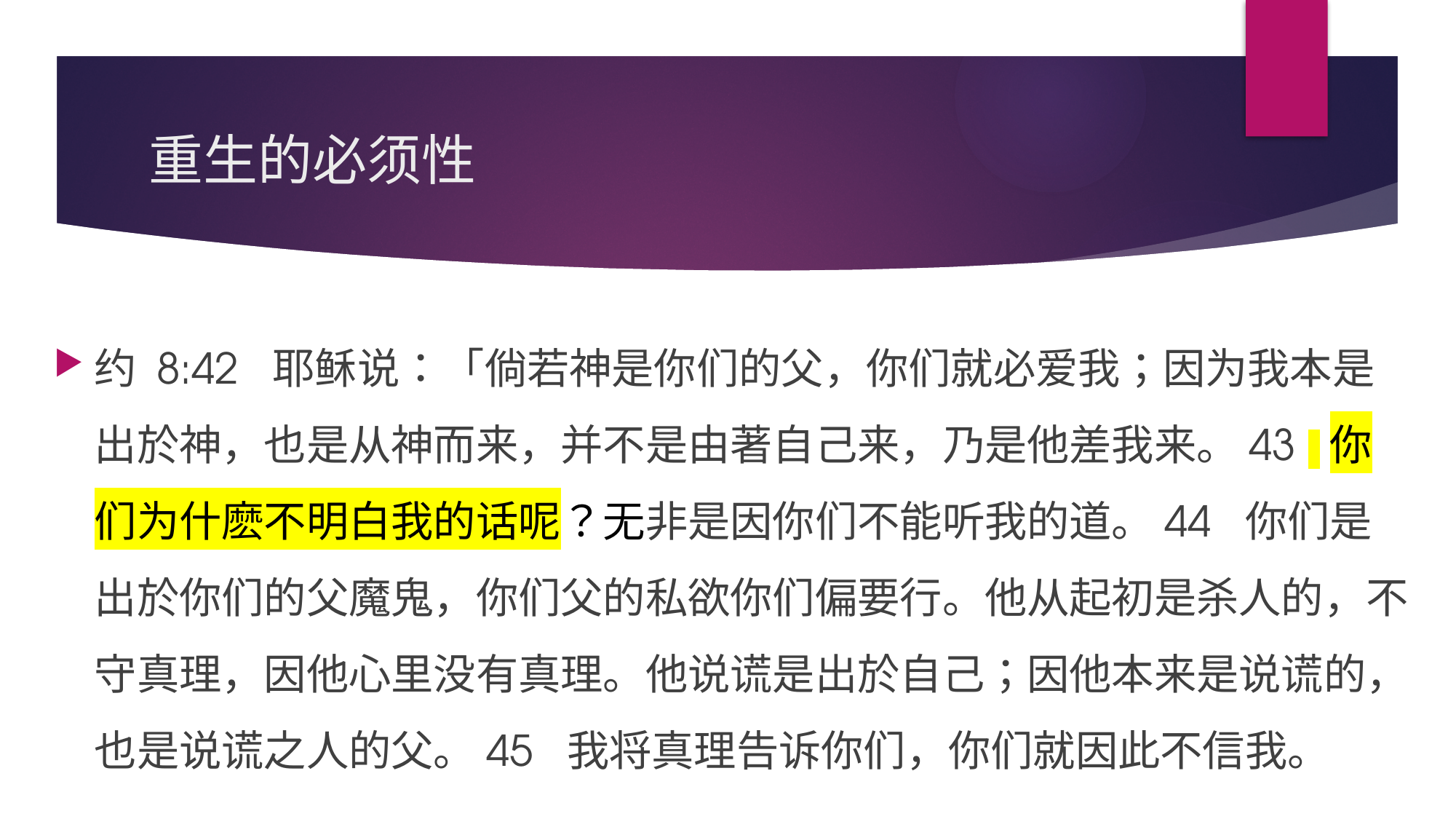

# 重生的必须性
约 8:42  耶稣说：「倘若神是你们的父，你们就必爱我；因为我本是出於神，也是从神而来，并不是由著自己来，乃是他差我来。43  你们为什麽不明白我的话呢？无非是因你们不能听我的道。44  你们是出於你们的父魔鬼，你们父的私欲你们偏要行。他从起初是杀人的，不守真理，因他心里没有真理。他说谎是出於自己；因他本来是说谎的，也是说谎之人的父。45  我将真理告诉你们，你们就因此不信我。